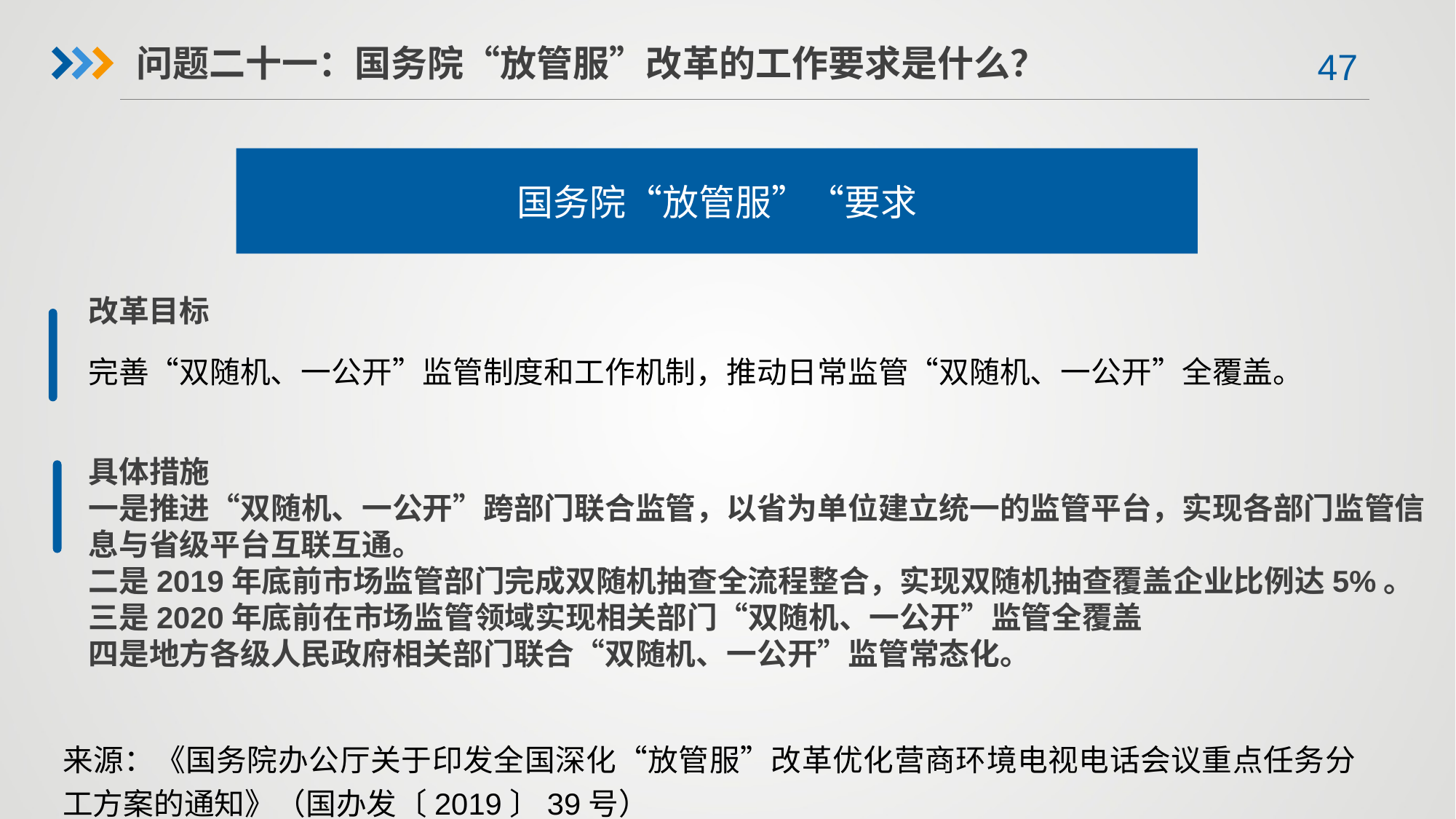

问题二十一：国务院“放管服”改革的工作要求是什么？
国务院“放管服”“要求
改革目标
完善“双随机、一公开”监管制度和工作机制，推动日常监管“双随机、一公开”全覆盖。

具体措施
一是推进“双随机、一公开”跨部门联合监管，以省为单位建立统一的监管平台，实现各部门监管信息与省级平台互联互通。
二是2019年底前市场监管部门完成双随机抽查全流程整合，实现双随机抽查覆盖企业比例达5%。
三是2020年底前在市场监管领域实现相关部门“双随机、一公开”监管全覆盖
四是地方各级人民政府相关部门联合“双随机、一公开”监管常态化。

来源：《国务院办公厅关于印发全国深化“放管服”改革优化营商环境电视电话会议重点任务分工方案的通知》（国办发〔2019〕39号）